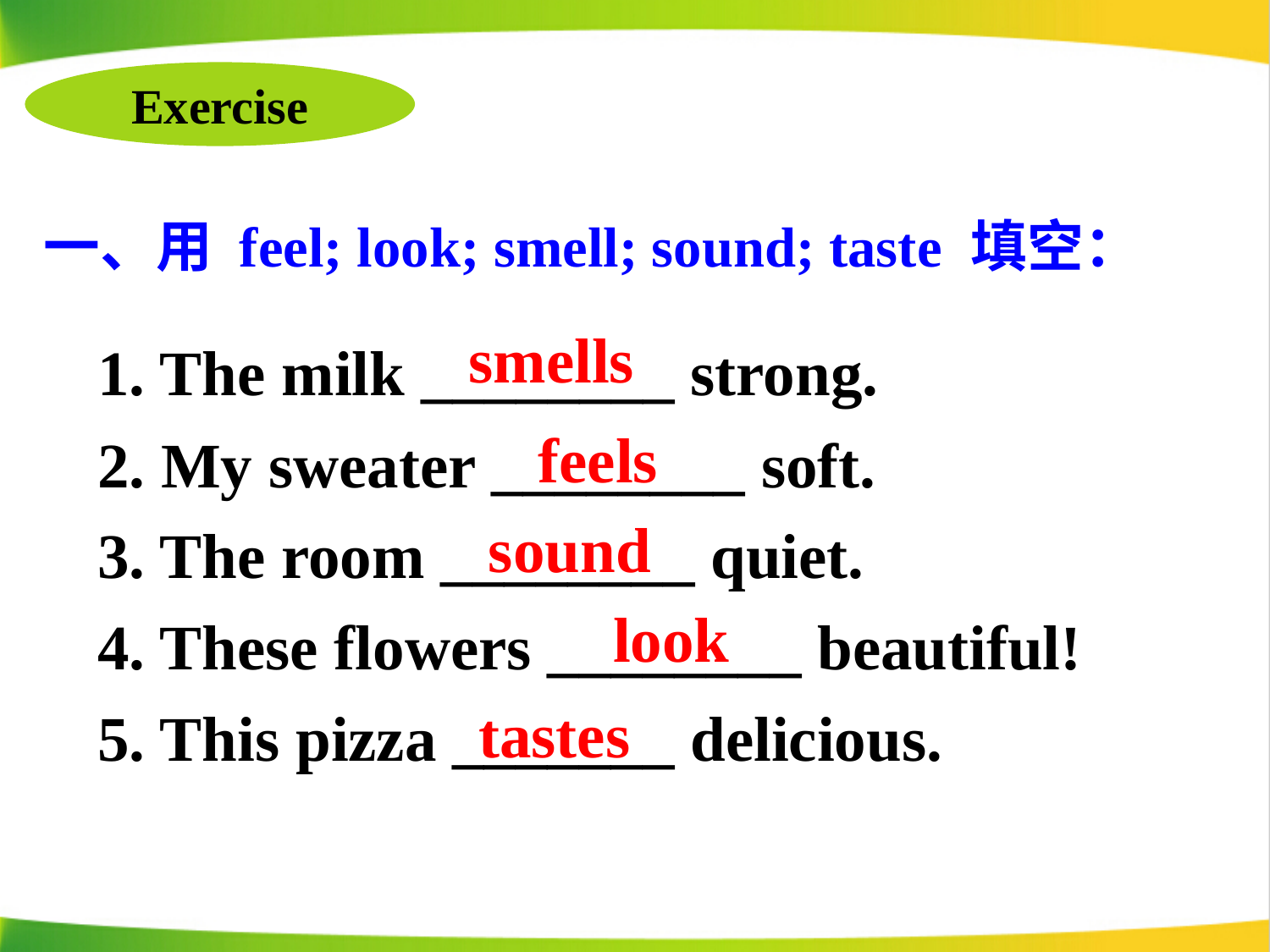

Exercise
一、用 feel; look; smell; sound; taste 填空：
1. The milk ________ strong.
2. My sweater ________ soft.
3. The room ________ quiet.
4. These flowers ________ beautiful!
5. This pizza _______ delicious.
smells
feels
sound
look
tastes